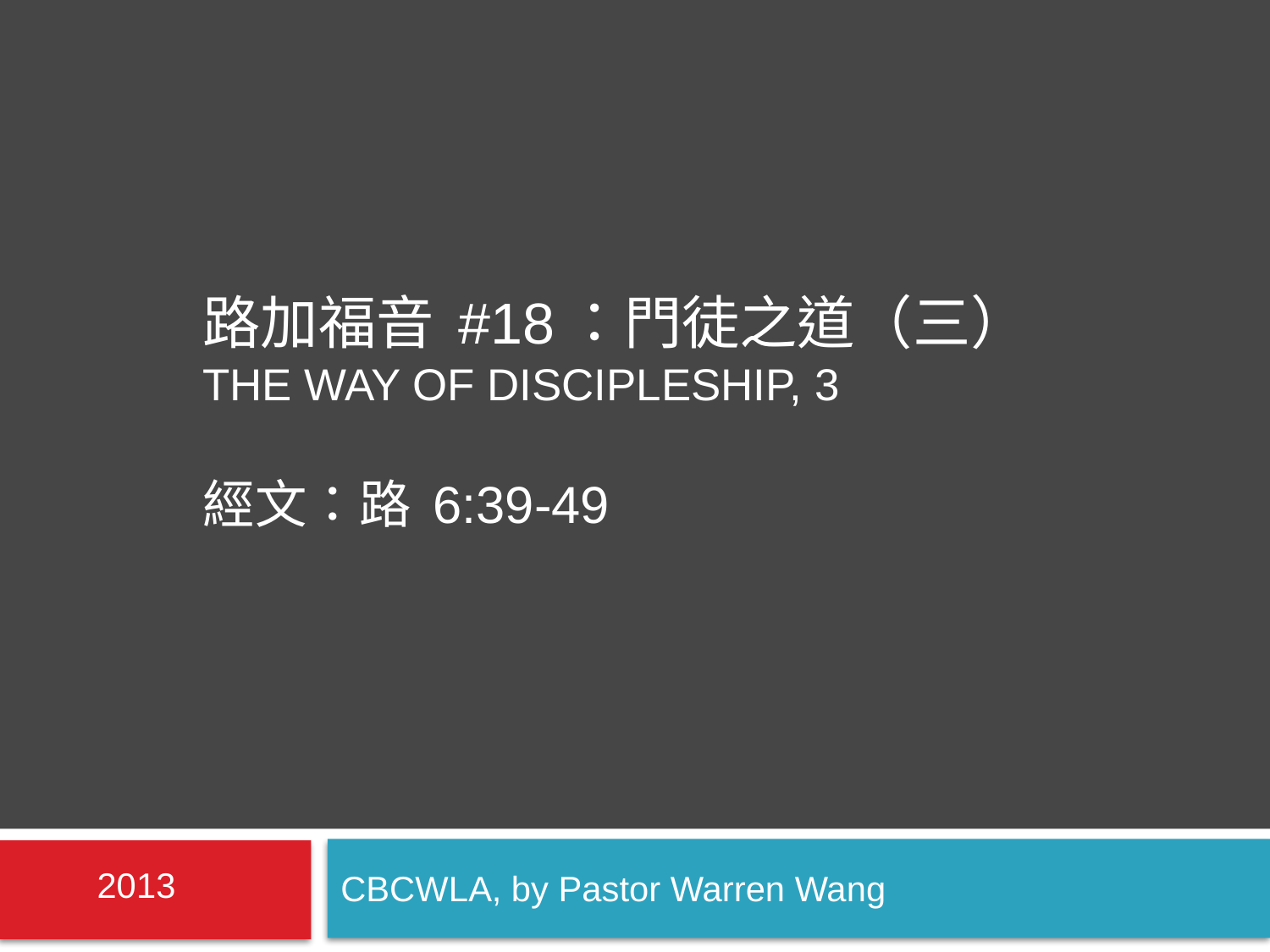

# 路加福音 #18：門徒之道（三） the way of discipleship, 3 經文：路 6:39-49
CBCWLA, by Pastor Warren Wang
2013